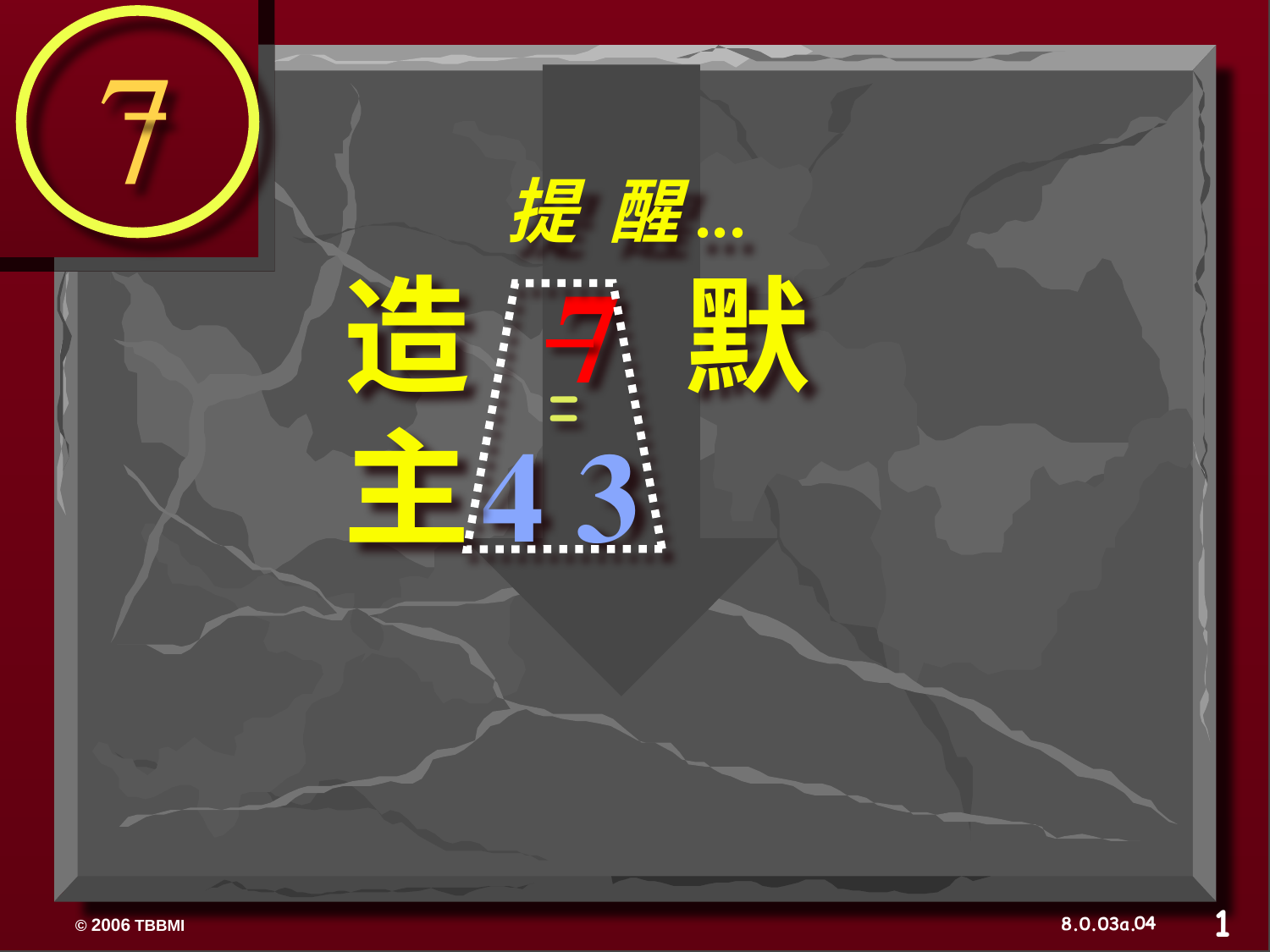

7

提  醒...
造  7 默主

=

       4 3

1
04